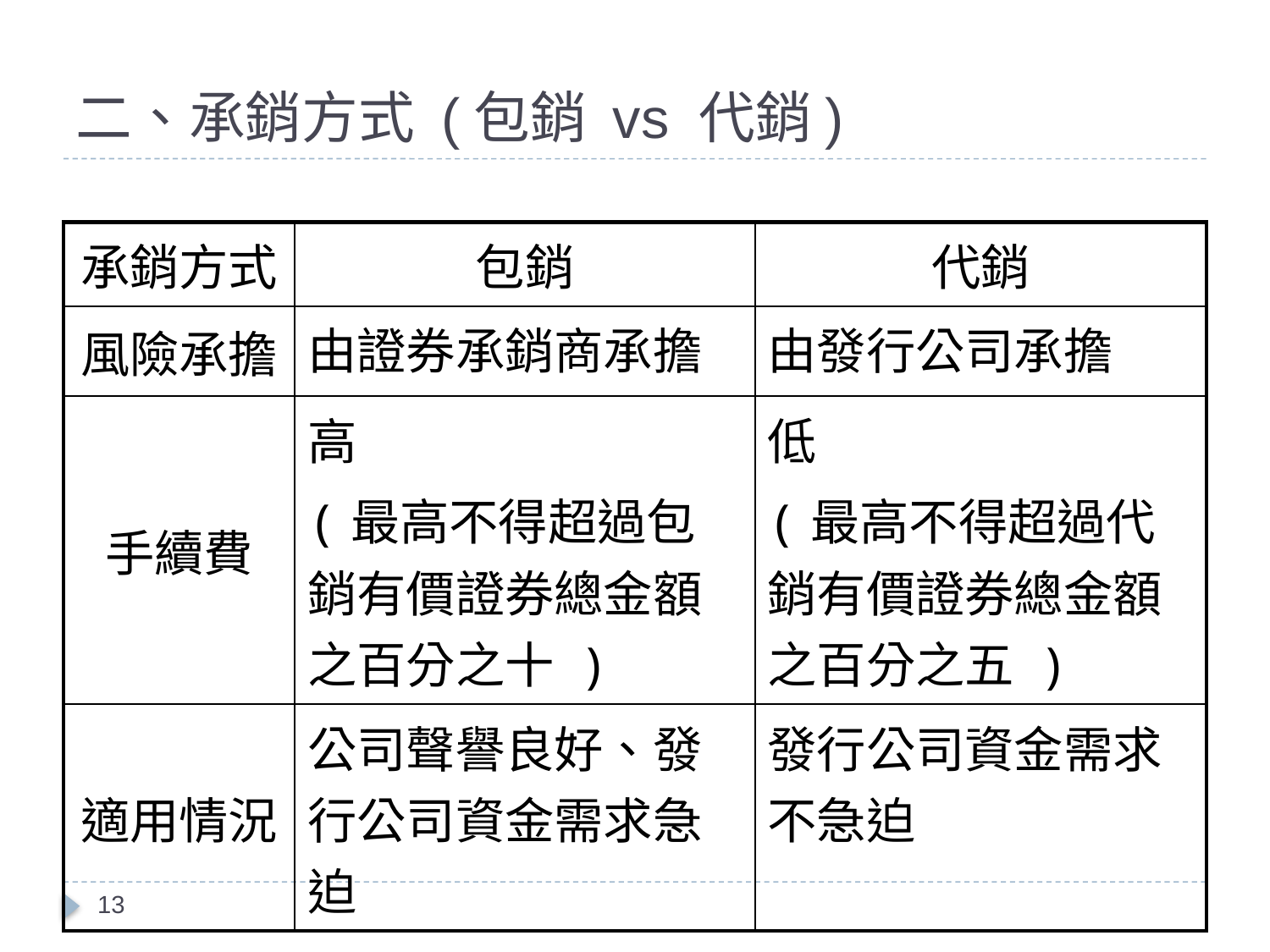

# 二、承銷方式 (包銷 vs 代銷)
| 承銷方式 | 包銷 | 代銷 |
| --- | --- | --- |
| 風險承擔 | 由證券承銷商承擔 | 由發行公司承擔 |
| 手續費 | 高 (最高不得超過包銷有價證券總金額之百分之十 ) | 低 (最高不得超過代銷有價證券總金額之百分之五 ) |
| 適用情況 | 公司聲譽良好、發行公司資金需求急迫 | 發行公司資金需求不急迫 |
13